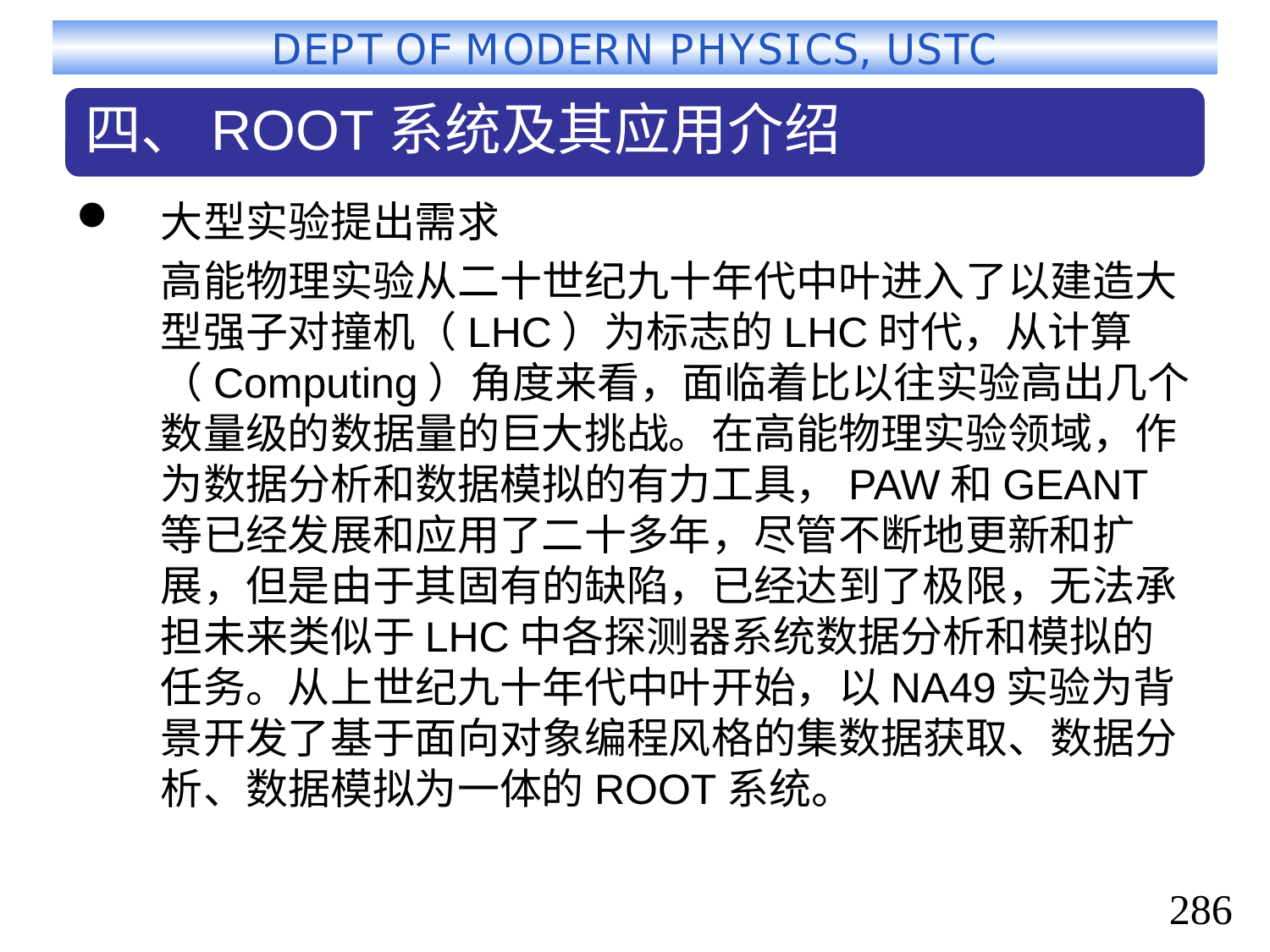

四、ROOT系统及其应用介绍
大型实验提出需求
	高能物理实验从二十世纪九十年代中叶进入了以建造大型强子对撞机（LHC）为标志的LHC时代，从计算（Computing）角度来看，面临着比以往实验高出几个数量级的数据量的巨大挑战。在高能物理实验领域，作为数据分析和数据模拟的有力工具，PAW和GEANT 等已经发展和应用了二十多年，尽管不断地更新和扩展，但是由于其固有的缺陷，已经达到了极限，无法承担未来类似于LHC中各探测器系统数据分析和模拟的任务。从上世纪九十年代中叶开始，以NA49实验为背景开发了基于面向对象编程风格的集数据获取、数据分析、数据模拟为一体的ROOT系统。